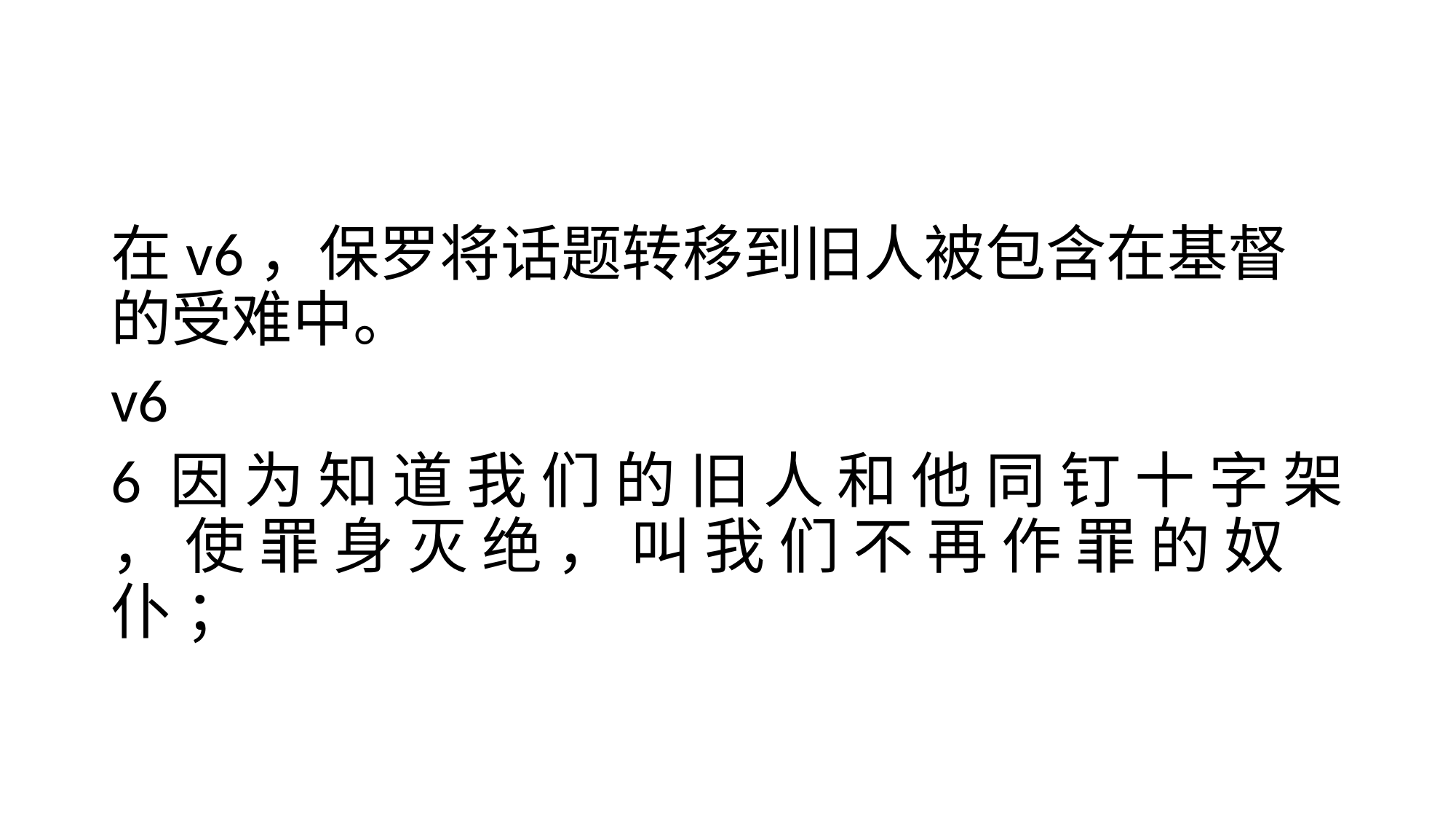

#
在v6，保罗将话题转移到旧人被包含在基督的受难中。
v6
6 因 为 知 道 我 们 的 旧 人 和 他 同 钉 十 字 架 ， 使 罪 身 灭 绝 ， 叫 我 们 不 再 作 罪 的 奴 仆 ；